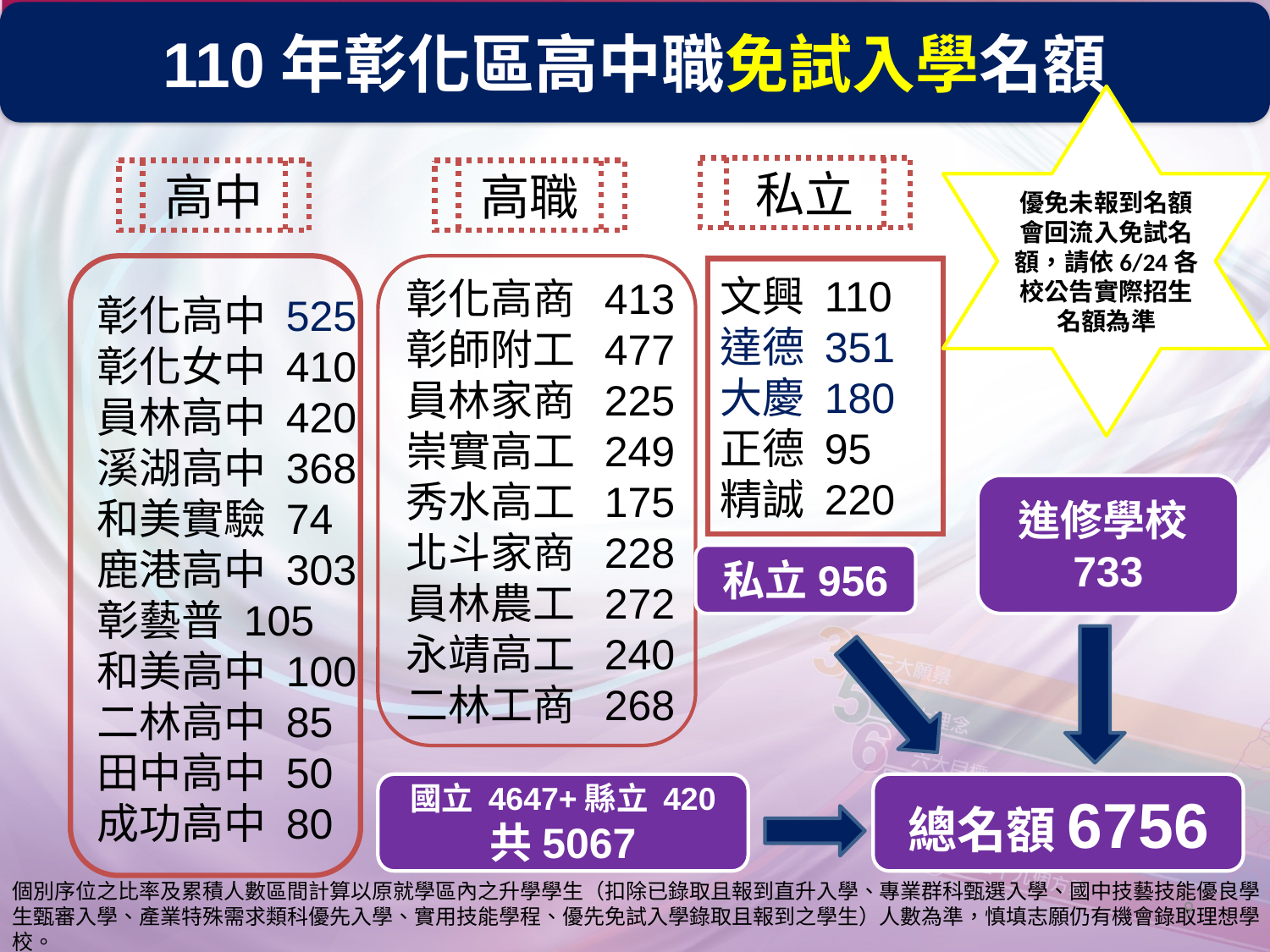

110年彰化區高中職免試入學名額
優免未報到名額會回流入免試名額，請依6/24各校公告實際招生名額為準
私立
高中
高職

彰化高中 525
彰化女中 410
員林高中 420
溪湖高中 368
和美實驗 74
鹿港高中 303
彰藝普 105
和美高中 100
二林高中 85
田中高中 50
成功高中 80

彰化高商  413
彰師附工  477
員林家商  225
崇實高工  249
秀水高工  175
北斗家商  228
員林農工  272
永靖高工  240
二林工商  268

文興 110
達德 351
大慶 180
正德 95
精誠 220
進修學校733
私立956

總名額6756
國立 4647+縣立 420
共5067

個別序位之比率及累積人數區間計算以原就學區內之升學學生（扣除已錄取且報到直升入學、專業群科甄選入學、國中技藝技能優良學生甄審入學、產業特殊需求類科優先入學、實用技能學程、優先免試入學錄取且報到之學生）人數為準，慎填志願仍有機會錄取理想學校。
9